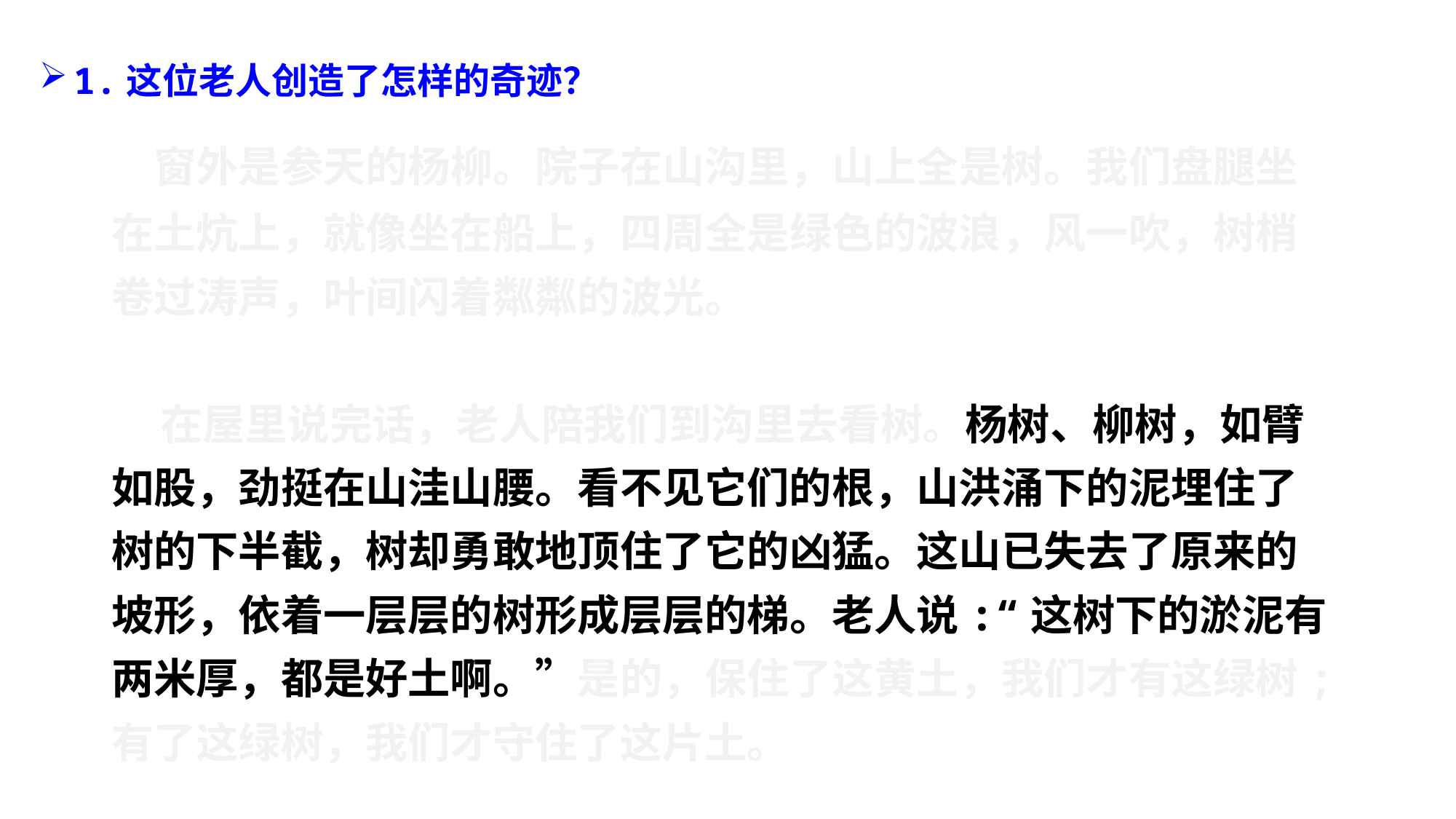

1.这位老人创造了怎样的奇迹？
   窗外是参天的杨柳。院子在山沟里，山上全是树。我们盘腿坐在土炕上，就像坐在船上，四周全是绿色的波浪，风一吹，树梢卷过涛声，叶间闪着粼粼的波光。

    在屋里说完话，老人陪我们到沟里去看树。杨树、柳树，如臂如股，劲挺在山洼山腰。看不见它们的根，山洪涌下的泥埋住了树的下半截，树却勇敢地顶住了它的凶猛。这山已失去了原来的坡形，依着一层层的树形成层层的梯。老人说:“这树下的淤泥有两米厚，都是好土啊。”是的，保住了这黄土，我们才有这绿树;有了这绿树，我们才守住了这片土。